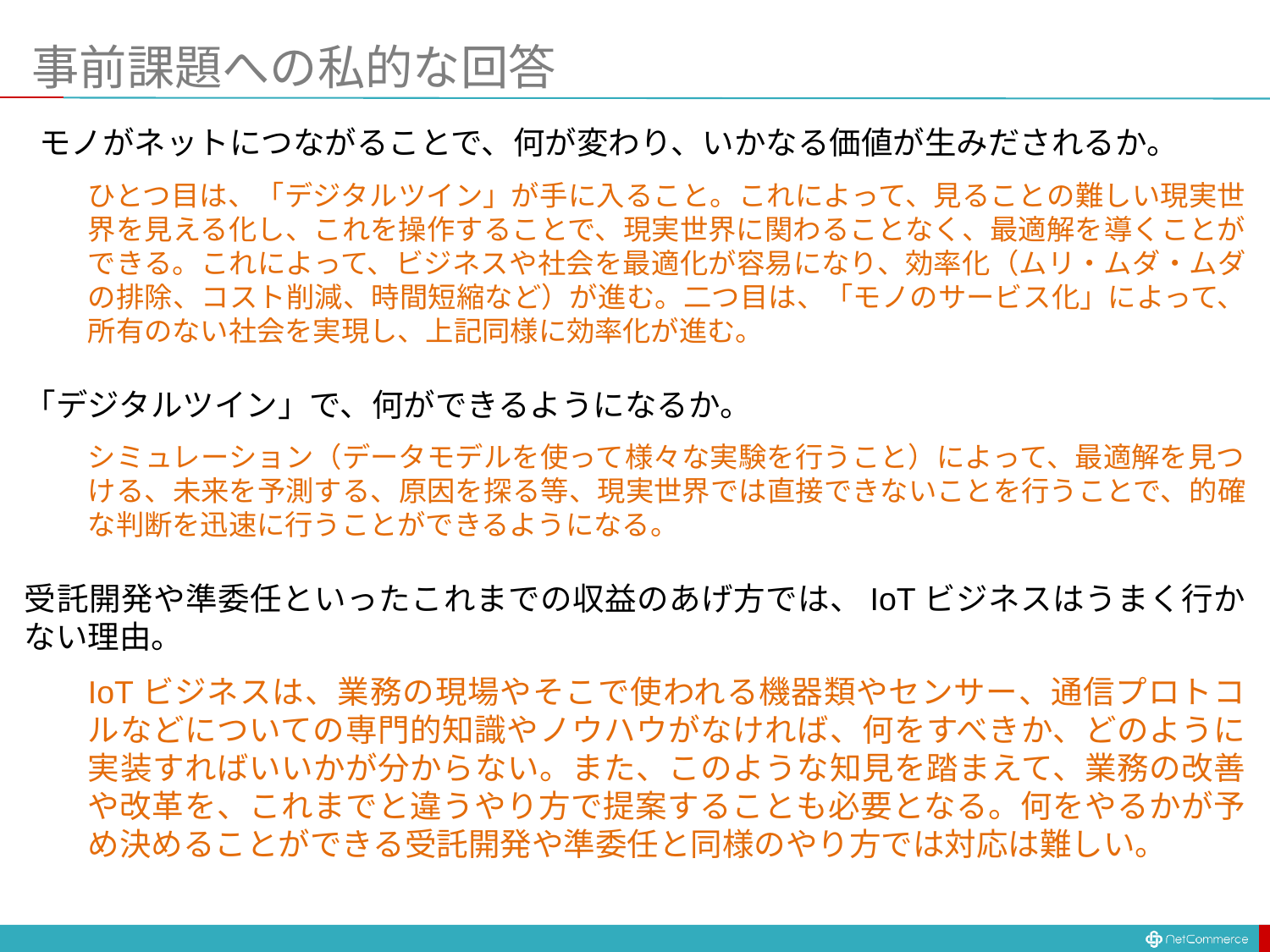

# 事前課題への私的な回答
 モノがネットにつながることで、何が変わり、いかなる価値が生みだされるか。

ひとつ目は、「デジタルツイン」が手に入ること。これによって、見ることの難しい現実世界を見える化し、これを操作することで、現実世界に関わることなく、最適解を導くことができる。これによって、ビジネスや社会を最適化が容易になり、効率化（ムリ・ムダ・ムダの排除、コスト削減、時間短縮など）が進む。二つ目は、「モノのサービス化」によって、所有のない社会を実現し、上記同様に効率化が進む。

「デジタルツイン」で、何ができるようになるか。

シミュレーション（データモデルを使って様々な実験を行うこと）によって、最適解を見つける、未来を予測する、原因を探る等、現実世界では直接できないことを行うことで、的確な判断を迅速に行うことができるようになる。

受託開発や準委任といったこれまでの収益のあげ方では、IoTビジネスはうまく行かない理由。

IoTビジネスは、業務の現場やそこで使われる機器類やセンサー、通信プロトコルなどについての専門的知識やノウハウがなければ、何をすべきか、どのように実装すればいいかが分からない。また、このような知見を踏まえて、業務の改善や改革を、これまでと違うやり方で提案することも必要となる。何をやるかが予め決めることができる受託開発や準委任と同様のやり方では対応は難しい。